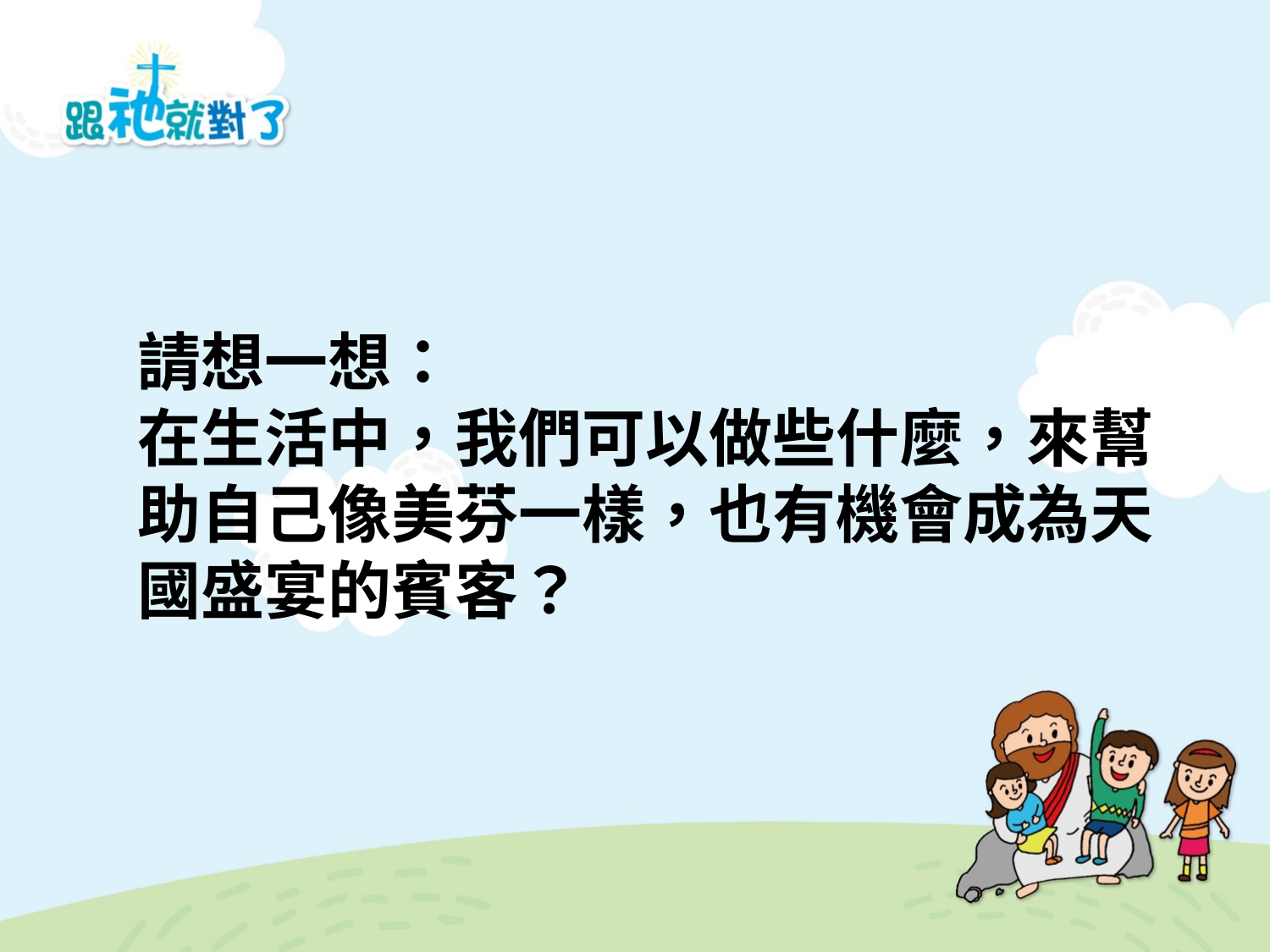

請想一想：
在生活中，我們可以做些什麼，來幫助自己像美芬一樣，也有機會成為天國盛宴的賓客？